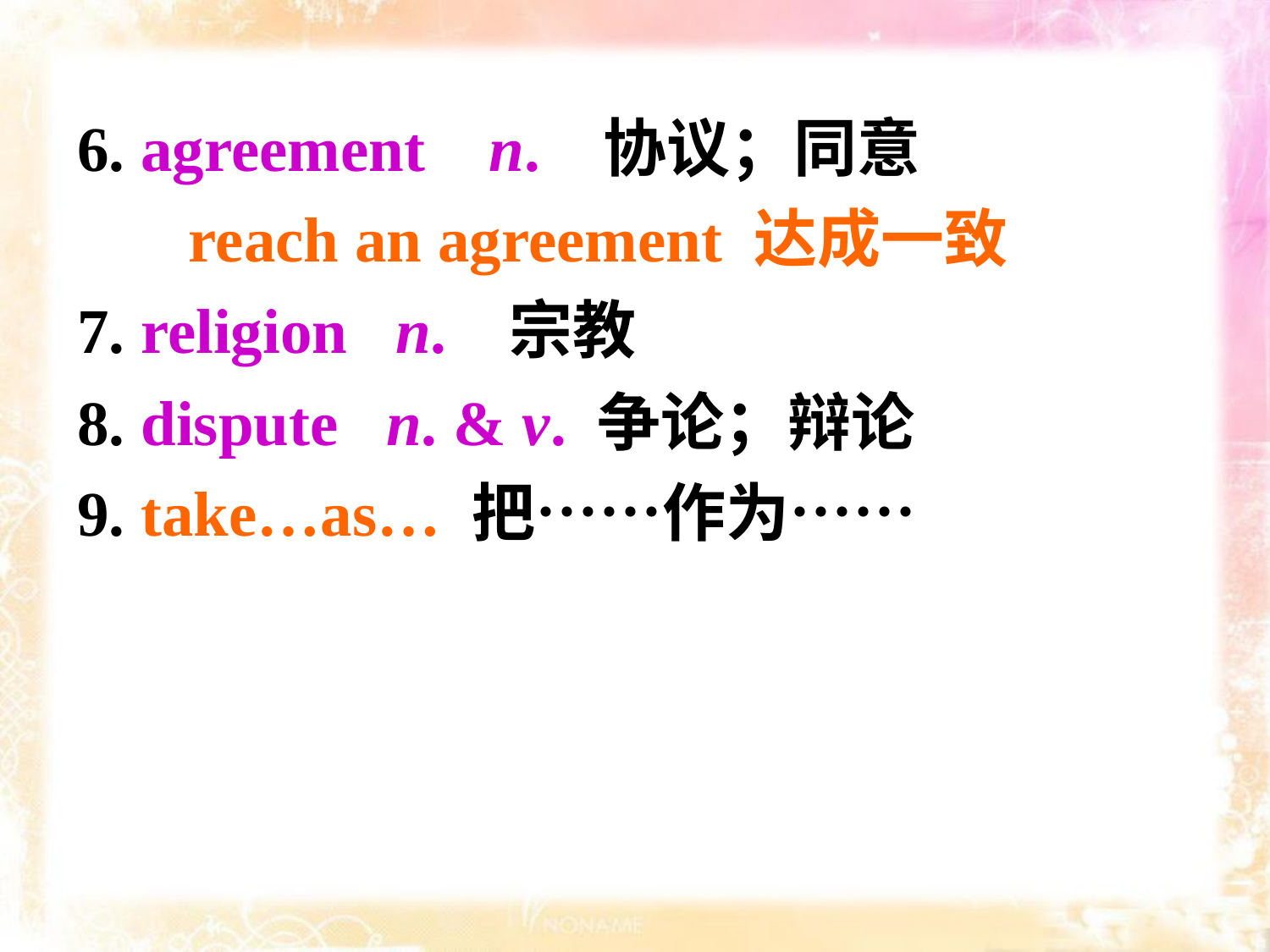

6. agreement    n.   协议；同意
       reach an agreement 达成一致
7. religion   n.   宗教
8. dispute   n. & v. 争论；辩论
9. take…as… 把……作为……